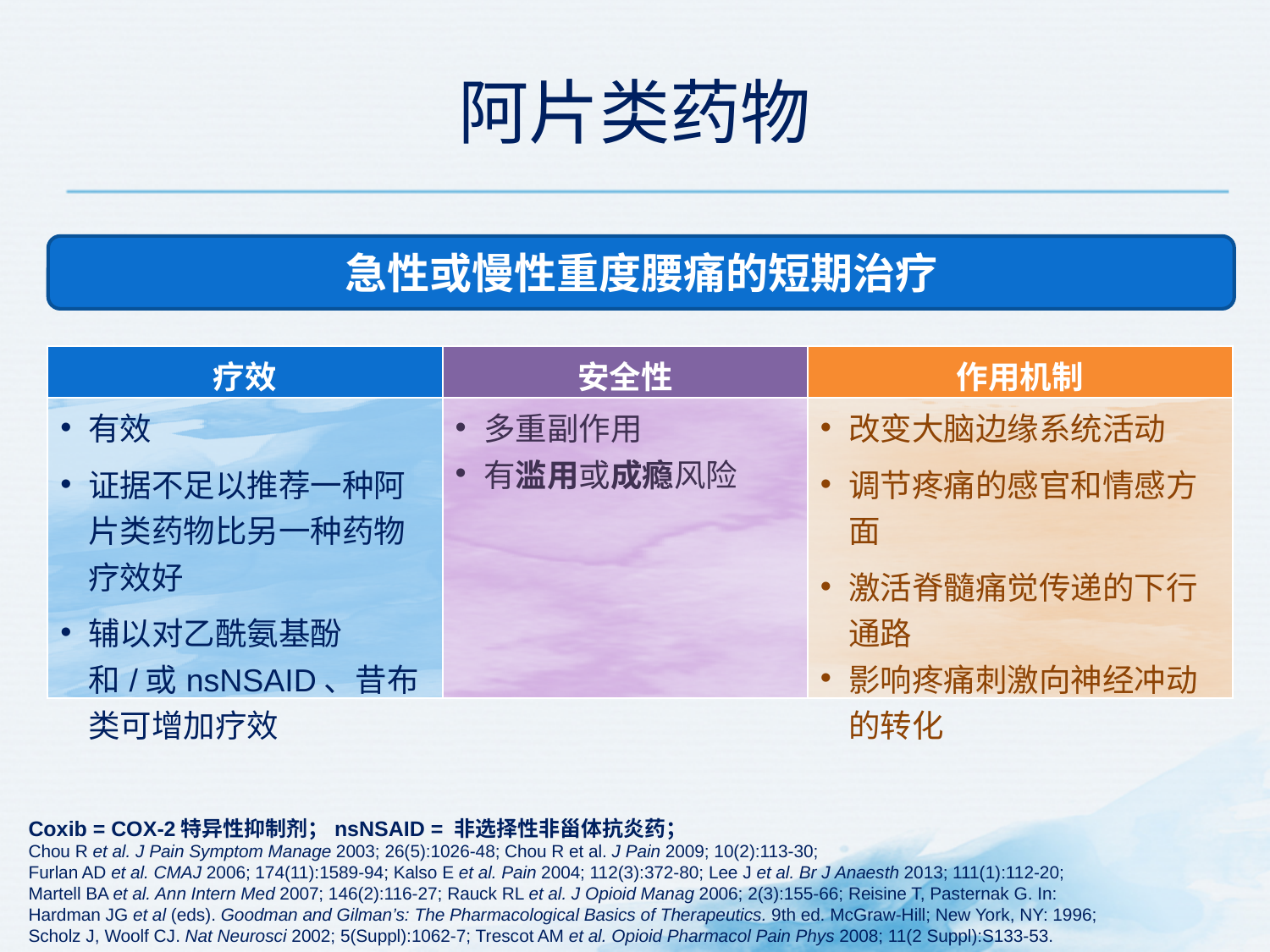

# 阿片类药物
急性或慢性重度腰痛的短期治疗
| 疗效 | 安全性 | 作用机制 |
| --- | --- | --- |
| 有效 证据不足以推荐一种阿片类药物比另一种药物疗效好 辅以对乙酰氨基酚和/或nsNSAID、昔布类可增加疗效 | 多重副作用 有滥用或成瘾风险 | 改变大脑边缘系统活动 调节疼痛的感官和情感方面 激活脊髓痛觉传递的下行通路 影响疼痛刺激向神经冲动的转化 |
Coxib = COX-2特异性抑制剂；nsNSAID = 非选择性非甾体抗炎药；
Chou R et al. J Pain Symptom Manage 2003; 26(5):1026-48; Chou R et al. J Pain 2009; 10(2):113-30;
Furlan AD et al. CMAJ 2006; 174(11):1589-94; Kalso E et al. Pain 2004; 112(3):372-80; Lee J et al. Br J Anaesth 2013; 111(1):112-20; Martell BA et al. Ann Intern Med 2007; 146(2):116-27; Rauck RL et al. J Opioid Manag 2006; 2(3):155-66; Reisine T, Pasternak G. In: Hardman JG et al (eds). Goodman and Gilman’s: The Pharmacological Basics of Therapeutics. 9th ed. McGraw-Hill; New York, NY: 1996; Scholz J, Woolf CJ. Nat Neurosci 2002; 5(Suppl):1062-7; Trescot AM et al. Opioid Pharmacol Pain Phys 2008; 11(2 Suppl):S133-53.